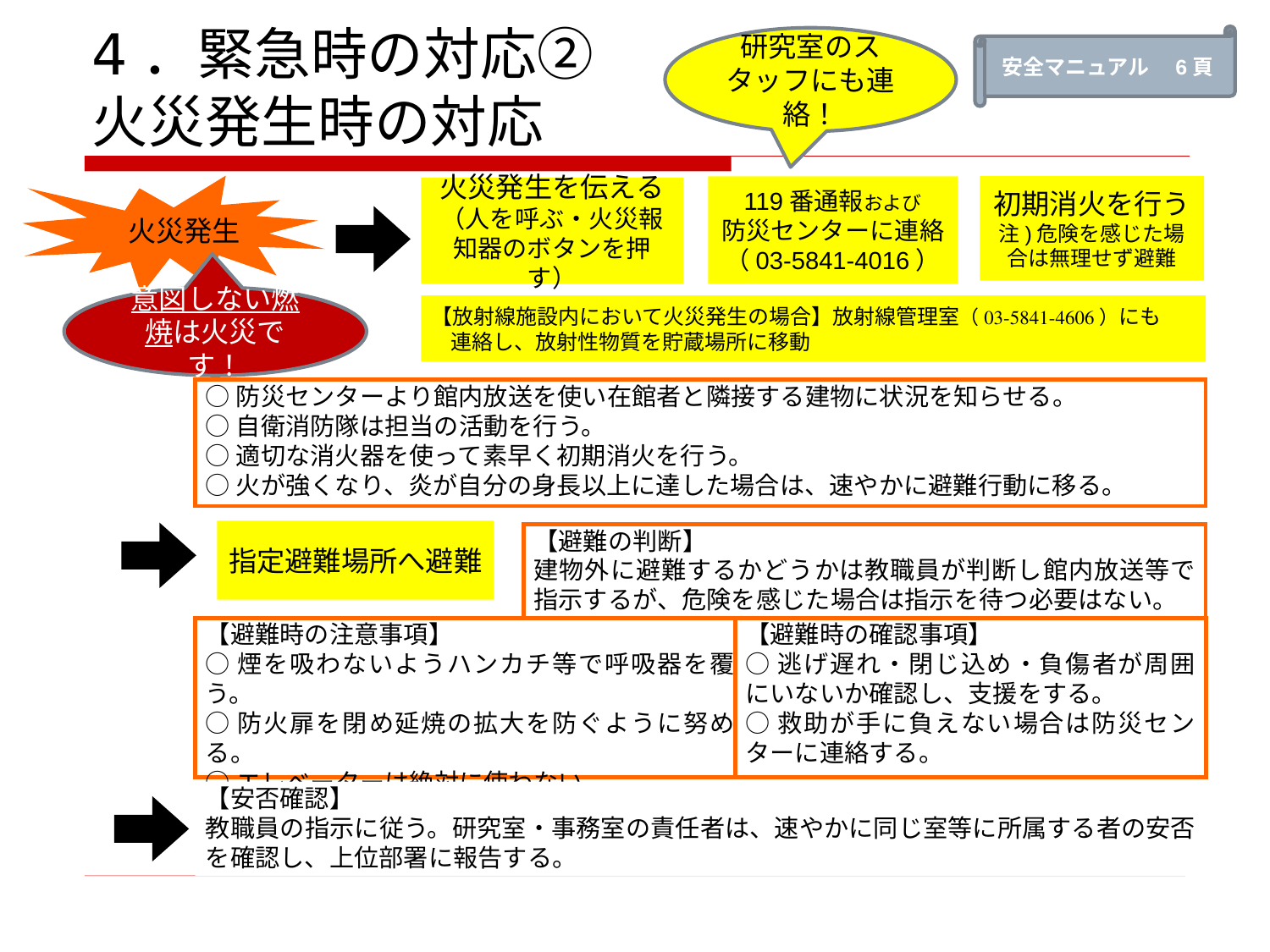

安全マニュアル　6頁
研究室のスタッフにも連絡！
4．緊急時の対応②　
火災発生時の対応

初期消火を行う
注)危険を感じた場合は無理せず避難
119番通報および
防災センターに連絡
（03-5841-4016）
火災発生を伝える
（人を呼ぶ・火災報知器のボタンを押す）

火災発生
意図しない燃焼は火災です！
【放射線施設内において火災発生の場合】放射線管理室（03-5841-4606）にも
連絡し、放射性物質を貯蔵場所に移動
○防災センターより館内放送を使い在館者と隣接する建物に状況を知らせる。
○自衛消防隊は担当の活動を行う。
○適切な消火器を使って素早く初期消火を行う。
○火が強くなり、炎が自分の身長以上に達した場合は、速やかに避難行動に移る。

指定避難場所へ避難
【避難の判断】
建物外に避難するかどうかは教職員が判断し館内放送等で指示するが、危険を感じた場合は指示を待つ必要はない。
【避難時の注意事項】
○煙を吸わないようハンカチ等で呼吸器を覆う。
○防火扉を閉め延焼の拡大を防ぐように努める。
○エレベーターは絶対に使わない。
○障害のある学生、教職員の支援をする
【避難時の確認事項】
○逃げ遅れ・閉じ込め・負傷者が周囲にいないか確認し、支援をする。
○救助が手に負えない場合は防災センターに連絡する。
【安否確認】
教職員の指示に従う。研究室・事務室の責任者は、速やかに同じ室等に所属する者の安否を確認し、上位部署に報告する。